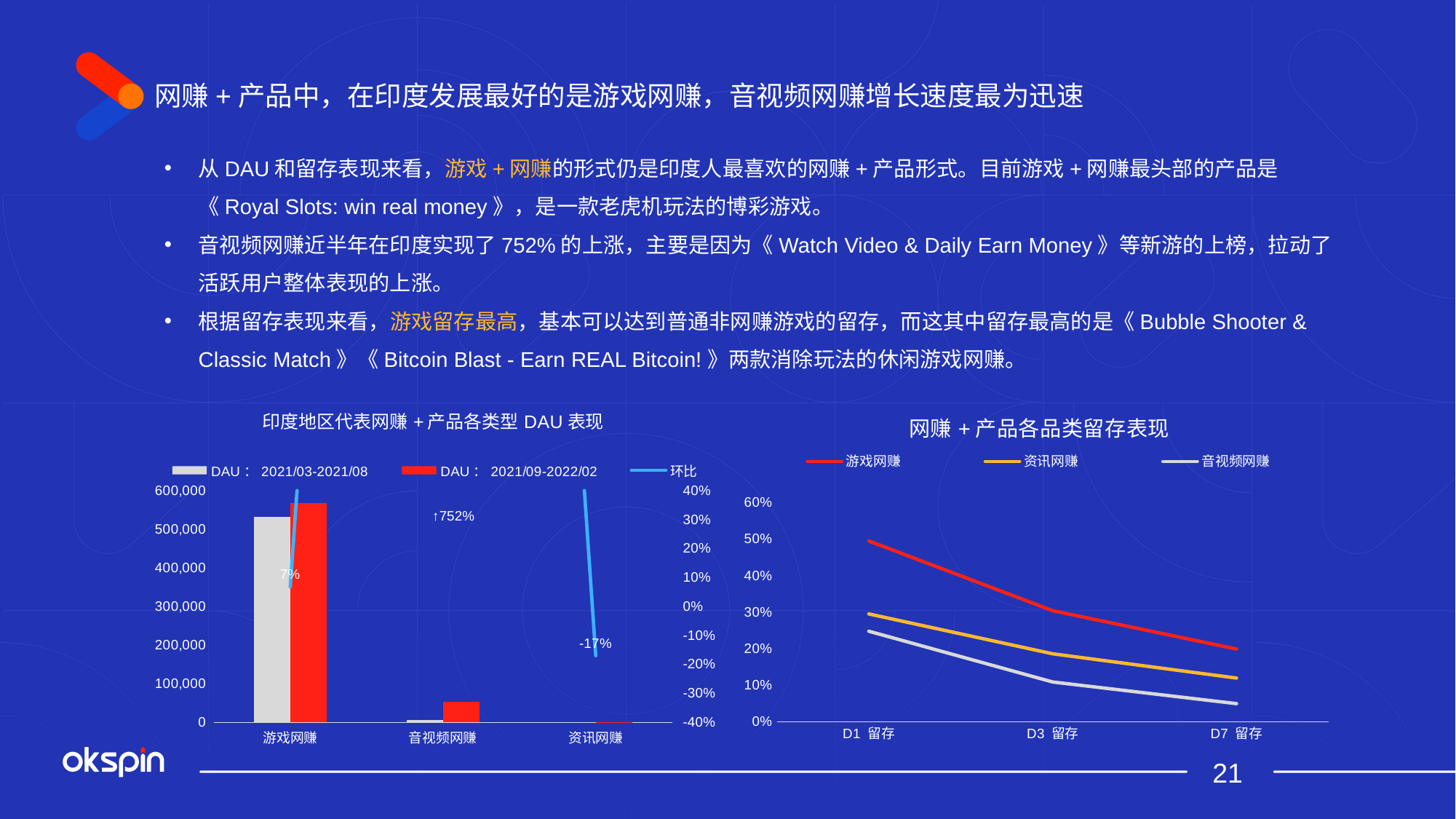

网赚+产品中，在印度发展最好的是游戏网赚，音视频网赚增长速度最为迅速
从DAU和留存表现来看，游戏+网赚的形式仍是印度人最喜欢的网赚+产品形式。目前游戏+网赚最头部的产品是《Royal Slots: win real money》，是一款老虎机玩法的博彩游戏。
音视频网赚近半年在印度实现了752%的上涨，主要是因为《Watch Video & Daily Earn Money》等新游的上榜，拉动了活跃用户整体表现的上涨。
根据留存表现来看，游戏留存最高，基本可以达到普通非网赚游戏的留存，而这其中留存最高的是《Bubble Shooter & Classic Match》《Bitcoin Blast - Earn REAL Bitcoin!》两款消除玩法的休闲游戏网赚。

### Chart: 印度地区代表网赚+产品各类型DAU表现

| Category | DAU：2021/03-2021/08 | DAU：2021/09-2022/02 | 环比 |
|---|---|---|---|
| 游戏网赚 | 532109.0543478254 | 567989.0055248612 | 0.06742969487901639 |
| 音视频网赚 | 6275.619565217381 | 53467.20994475133 | 7.519829697946212 |
| 资讯网赚 | 702.326086956521 | 583.149171270718 | -0.16968886376162873 |

### Chart: 网赚+产品各品类留存表现

| Category | 游戏网赚 | 资讯网赚 | 音视频网赚 |
|---|---|---|---|
| D1 留存 | 0.495149616450071 | 0.295159947182983 | 0.247810804881155 |
| D3 留存 | 0.304157923795282 | 0.186058507652487 | 0.1087299107539 |
| D7 留存 | 0.198939677146263 | 0.119436456607654 | 0.0494049628998618 |
↑752%
21